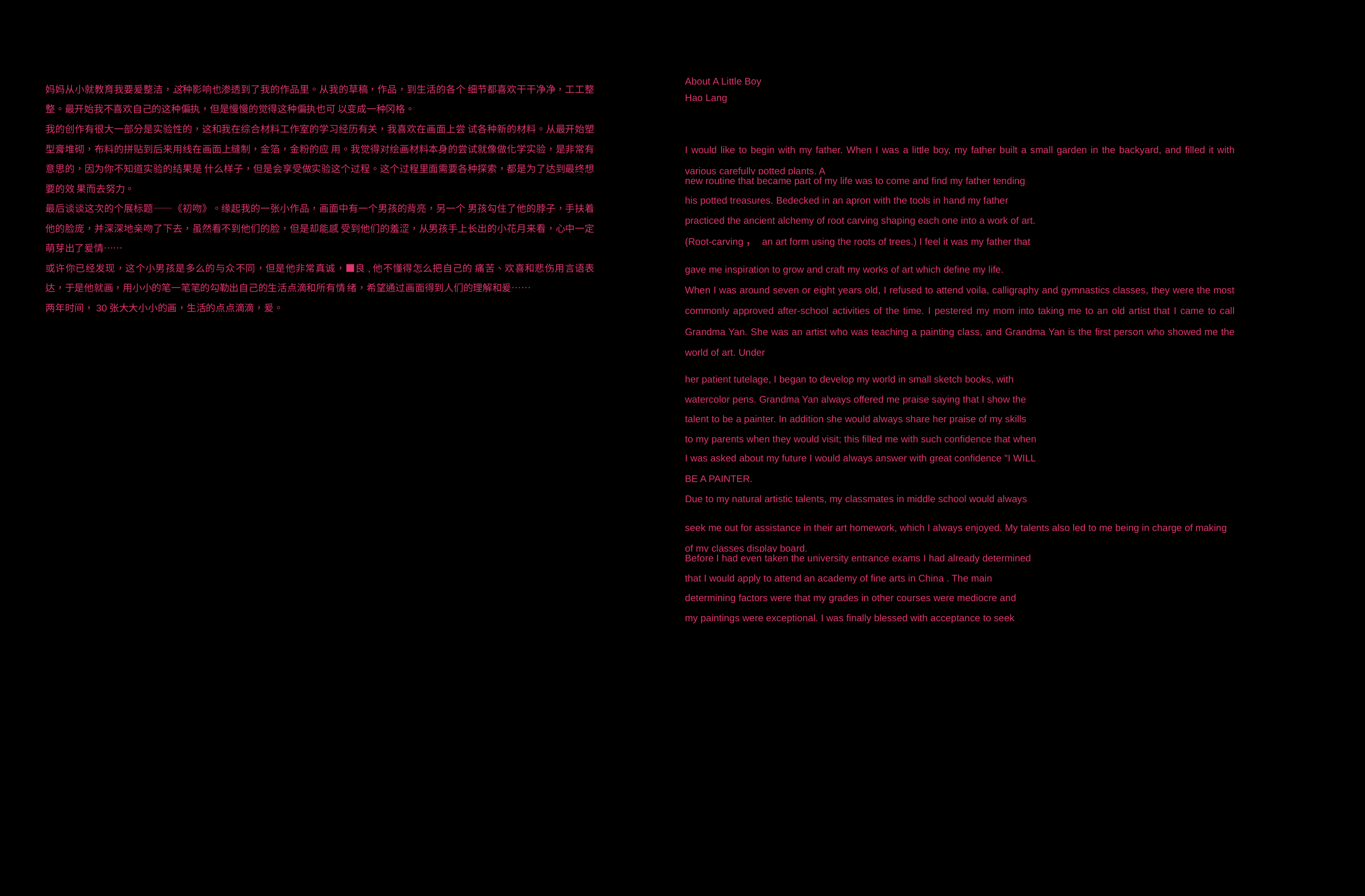

妈妈从小就教育我要爰整洁，这种影响也渗透到了我的作品里。从我的草稿，作品，到生活的各个 细节都喜欢干干净净，工工整整。最开始我不喜欢自己的这种偏执，但是慢慢的觉得这种偏执也可 以变成一种冈格。
我的创作有很大一部分是实验性的，这和我在综合材料工作室的学习经历有关，我喜欢在画面上尝 试各种新的材料。从最开始塑型膏堆砌，布料的拼贴到后来用线在画面上缝制，金箔，金粉的应 用。我觉得对绘画材料本身的尝试就像做化学实验，是非常有意思的，因为你不知道实验的结果是 什么样子，但是会享受做实验这个过程。这个过程里面需要各种探索，都是为了达到最终想要的效 果而去努力。
最后谈谈这次的个展标题——《初吻》。缘起我的一张小作品，画面中有一个男孩的背亮，另一个 男孩勾住了他的脖子，手扶着他的脸庞，并深深地亲吻了下去，虽然看不到他们的脸，但是却能感 受到他们的羞涩，从男孩手上长出的小花月来看，心中一定萌芽出了爰情……
或许你已经发现，这个小男孩是多么的与众不同，但是他非常真诚，■良,他不懂得怎么把自己的 痛苦、欢喜和悲伤用言语表达，于是他就画，用小小的笔一笔笔的勾勒出自己的生活点滴和所有情 绪，希望通过画面得到人们的理解和爰……
两年时间，30张大大小小的画，生活的点点滴滴，爰。
About A Little Boy
Hao Lang
I would like to begin with my father. When I was a little boy, my father built a small garden in the backyard, and filled it with various carefully potted plants. A
new routine that became part of my life was to come and find my father tending
his potted treasures. Bedecked in an apron with the tools in hand my father
practiced the ancient alchemy of root carving shaping each one into a work of art.
(Root-carving， an art form using the roots of trees.) I feel it was my father that
gave me inspiration to grow and craft my works of art which define my life.
When I was around seven or eight years old, I refused to attend voila, calligraphy and gymnastics classes, they were the most commonly approved after-school activities of the time. I pestered my mom into taking me to an old artist that I came to call Grandma Yan. She was an artist who was teaching a painting class, and Grandma Yan is the first person who showed me the world of art. Under
her patient tutelage, I began to develop my world in small sketch books, with
watercolor pens. Grandma Yan always offered me praise saying that I show the
talent to be a painter. In addition she would always share her praise of my skills
to my parents when they would visit; this filled me with such confidence that when
I was asked about my future I would always answer with great confidence "I WILL
BE A PAINTER.
Due to my natural artistic talents, my classmates in middle school would always
seek me out for assistance in their art homework, which I always enjoyed. My talents also led to me being in charge of making of my classes display board.
Before I had even taken the university entrance exams I had already determined
that I would apply to attend an academy of fine arts in China . The main
determining factors were that my grades in other courses were mediocre and
my paintings were exceptional. I was finally blessed with acceptance to seek